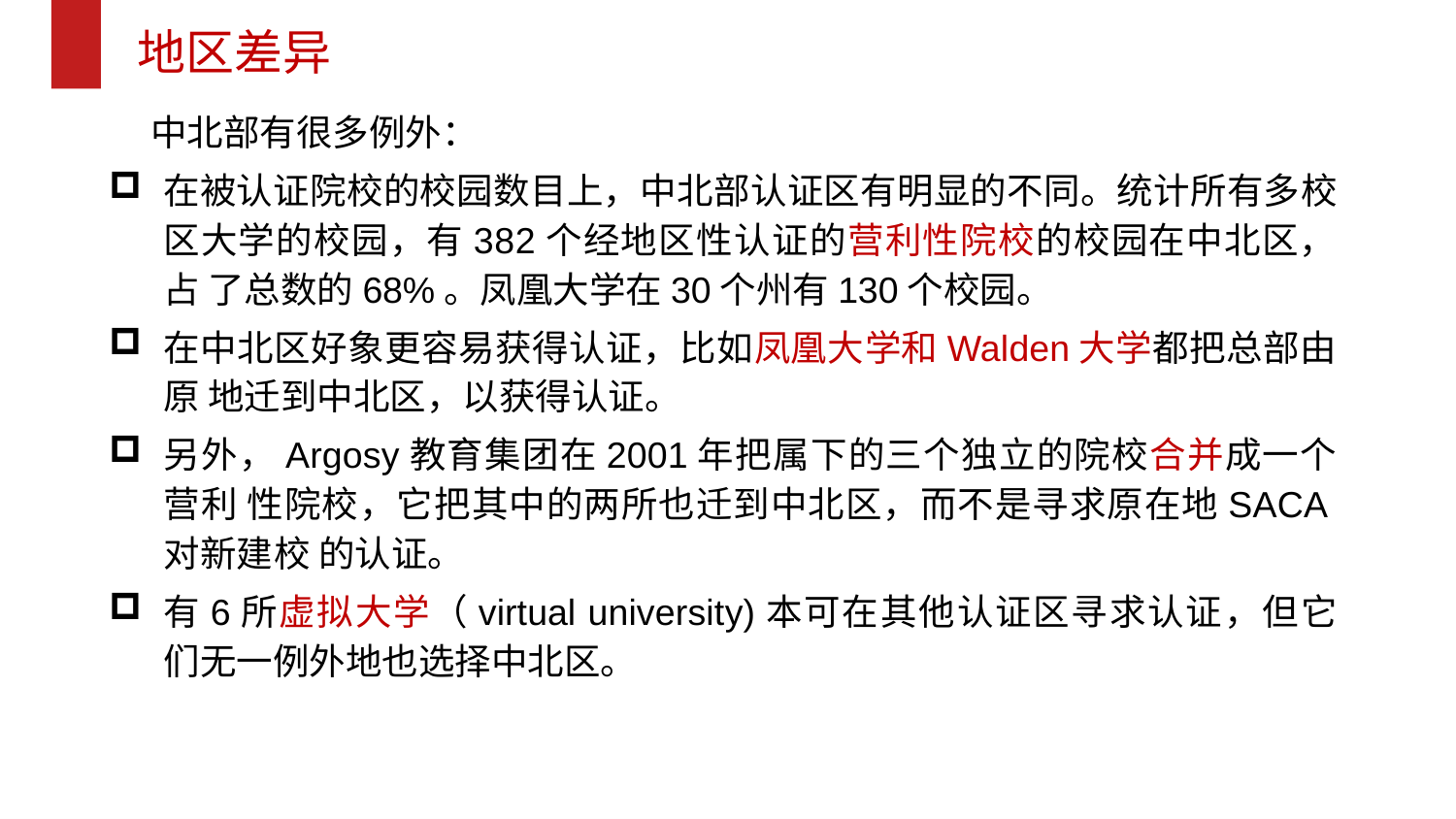

# 地区差异
    中北部有很多例外：
在被认证院校的校园数目上，中北部认证区有明显的不同。统计所有多校 区大学的校园，有382个经地区性认证的营利性院校的校园在中北区，占 了总数的68%。凤凰大学在30个州有130个校园。
在中北区好象更容易获得认证，比如凤凰大学和Walden大学都把总部由原 地迁到中北区，以获得认证。
另外，Argosy教育集团在2001年把属下的三个独立的院校合并成一个营利 性院校，它把其中的两所也迁到中北区，而不是寻求原在地SACA对新建校 的认证。
有6所虚拟大学（virtual university)本可在其他认证区寻求认证，但它 们无一例外地也选择中北区。